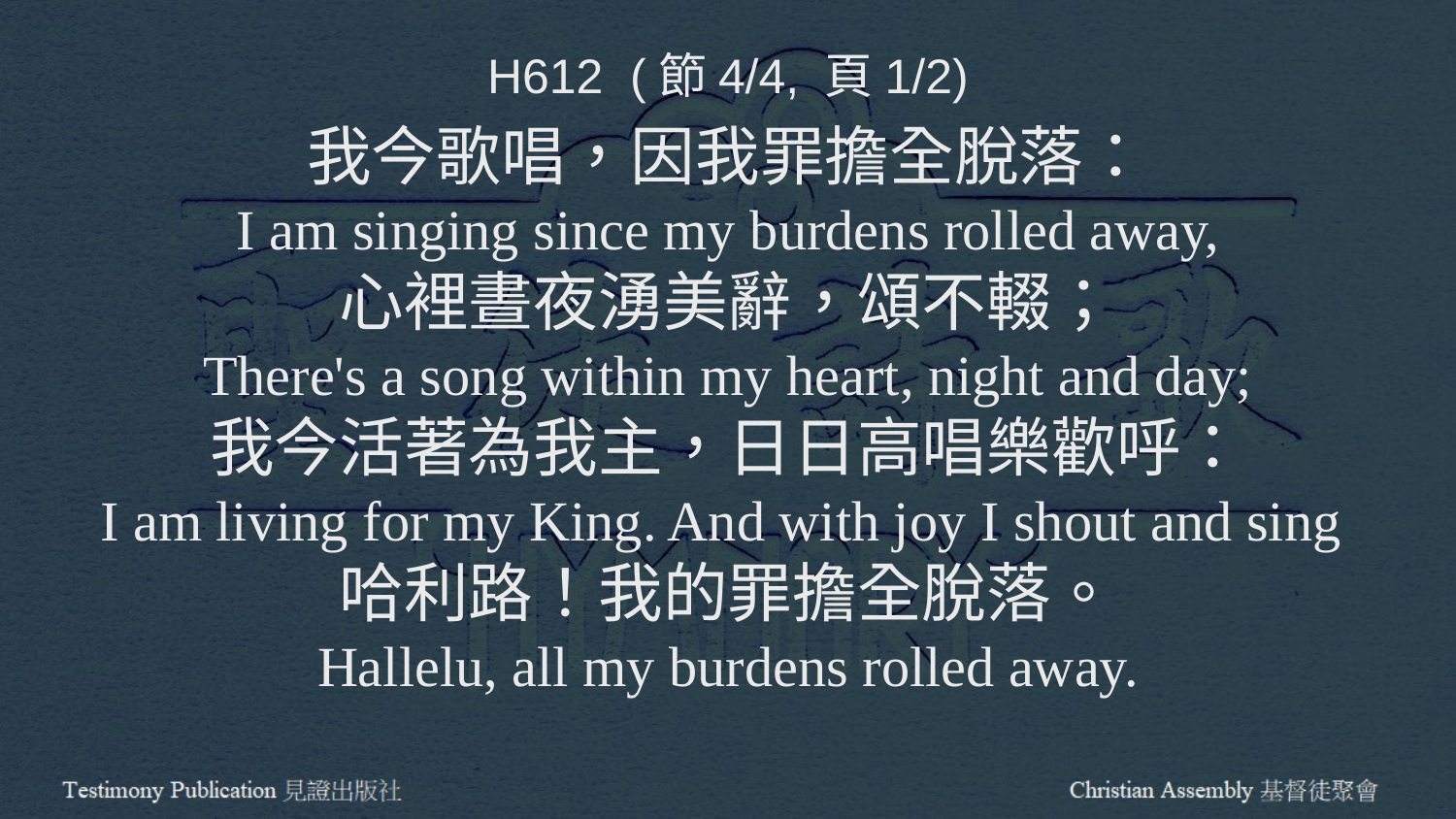

H612  (節4/4, 頁1/2)
我今歌唱，因我罪擔全脫落：
I am singing since my burdens rolled away,
心裡晝夜湧美辭，頌不輟；
There's a song within my heart, night and day;
我今活著為我主，日日高唱樂歡呼：
I am living for my King. And with joy I shout and sing
哈利路！我的罪擔全脫落。
Hallelu, all my burdens rolled away.